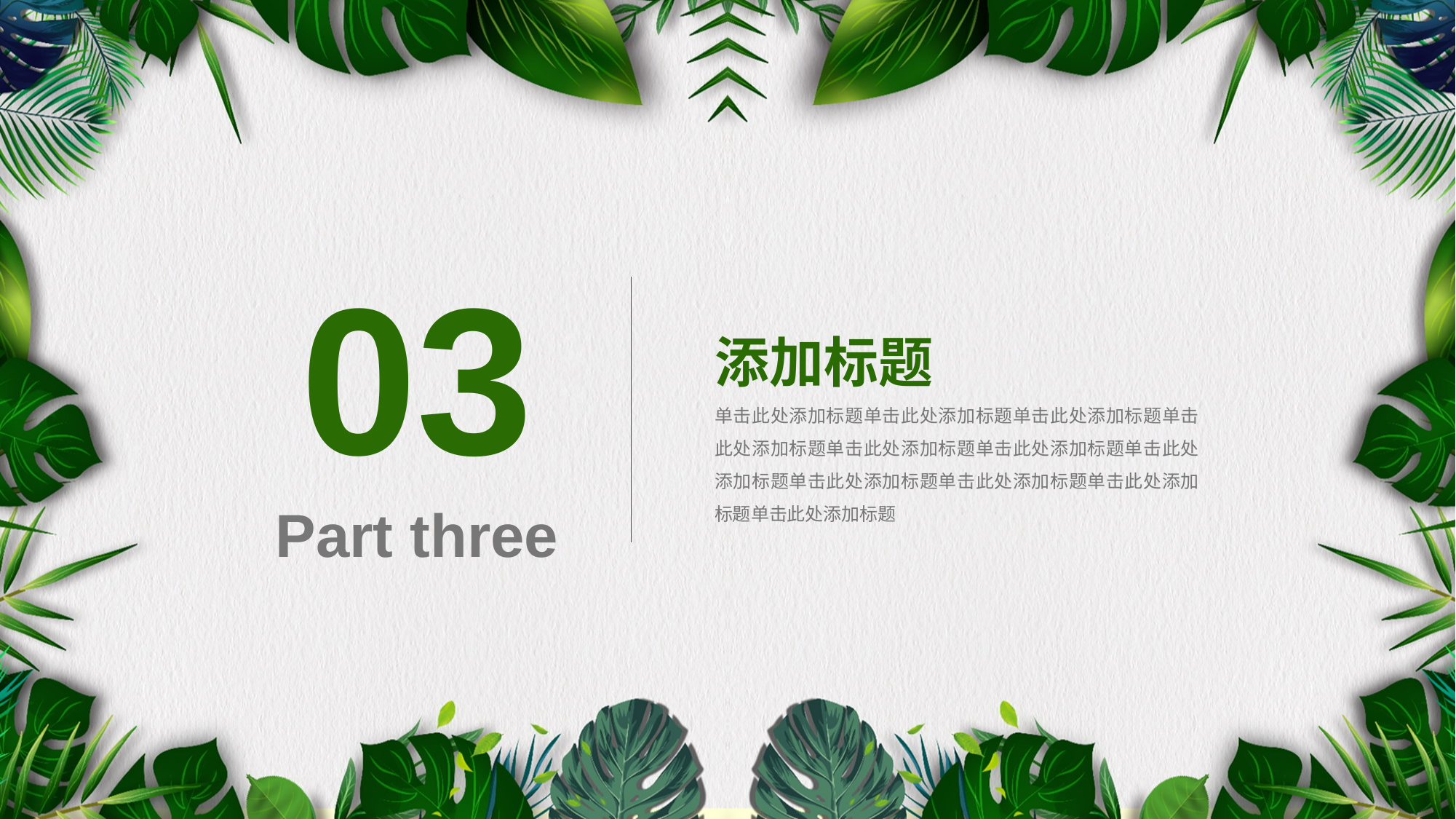

03
Part three
添加标题
单击此处添加标题单击此处添加标题单击此处添加标题单击此处添加标题单击此处添加标题单击此处添加标题单击此处添加标题单击此处添加标题单击此处添加标题单击此处添加标题单击此处添加标题